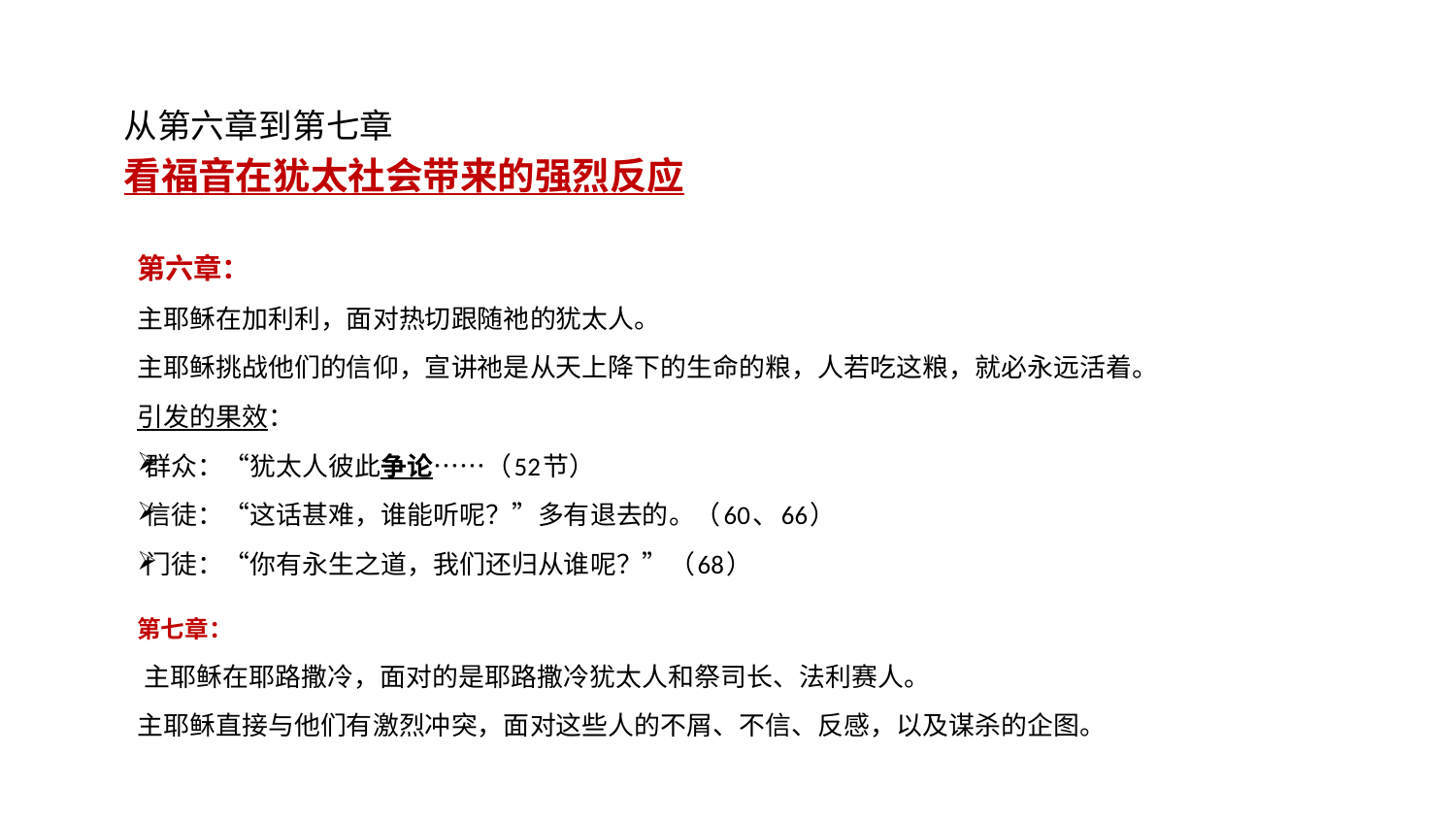

从第六章到第七章
看福音在犹太社会带来的强烈反应

第六章：
主耶稣在加利利，面对热切跟随祂的犹太人。
主耶稣挑战他们的信仰，宣讲祂是从天上降下的生命的粮，人若吃这粮，就必永远活着。
引发的果效：
群众：“犹太人彼此争论……（52节）
信徒：“这话甚难，谁能听呢？”多有退去的。（60、66）
门徒：“你有永生之道，我们还归从谁呢？”（68）

第七章：
 主耶稣在耶路撒冷，面对的是耶路撒冷犹太人和祭司长、法利赛人。
主耶稣直接与他们有激烈冲突，面对这些人的不屑、不信、反感，以及谋杀的企图。